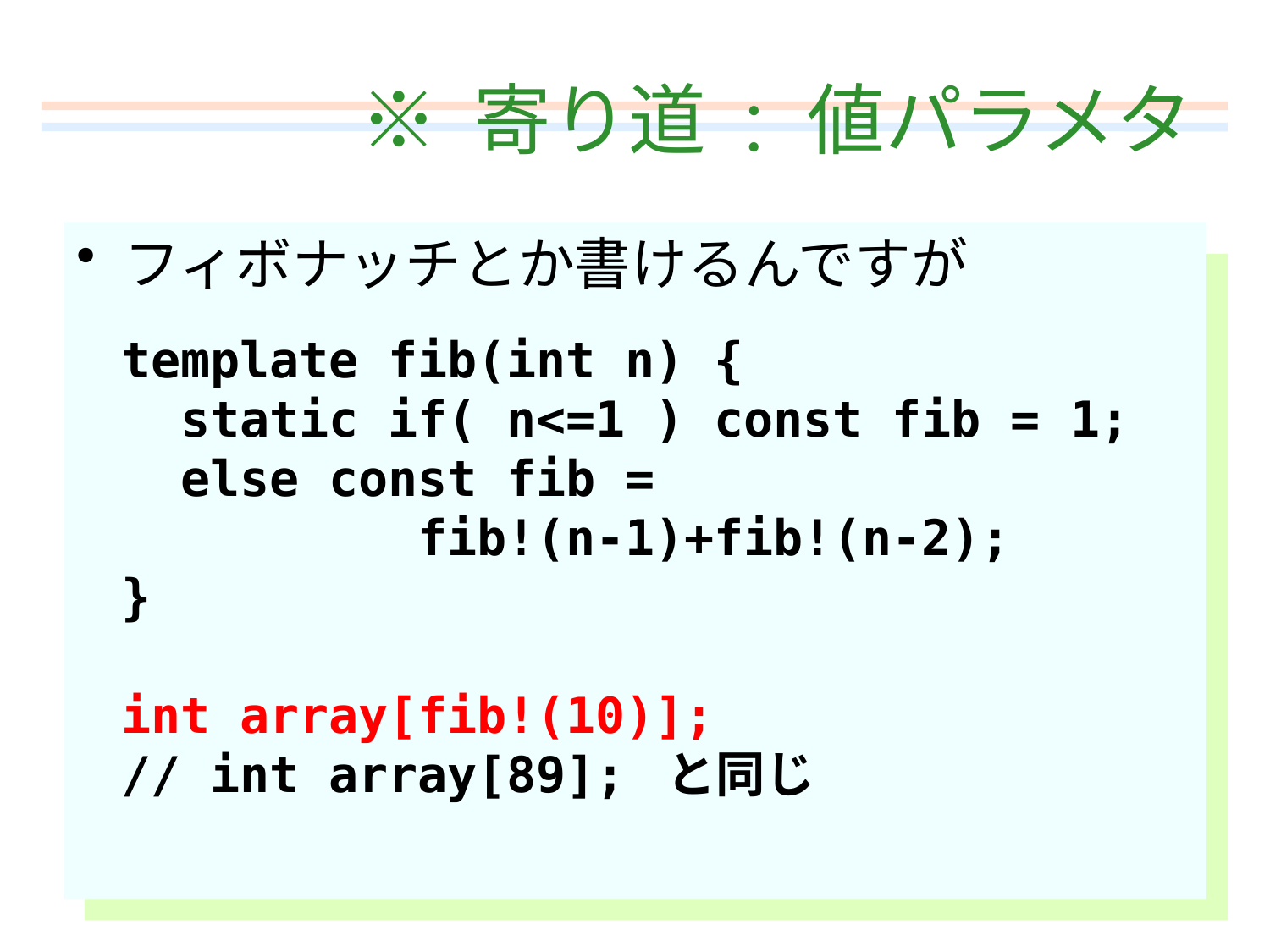

# ※ 寄り道 : 値パラメタ
フィボナッチとか書けるんですが
template fib(int n) {
  static if( n<=1 ) const fib = 1;
  else const fib =
          fib!(n-1)+fib!(n-2);
}

int array[fib!(10)];
// int array[89]; と同じ